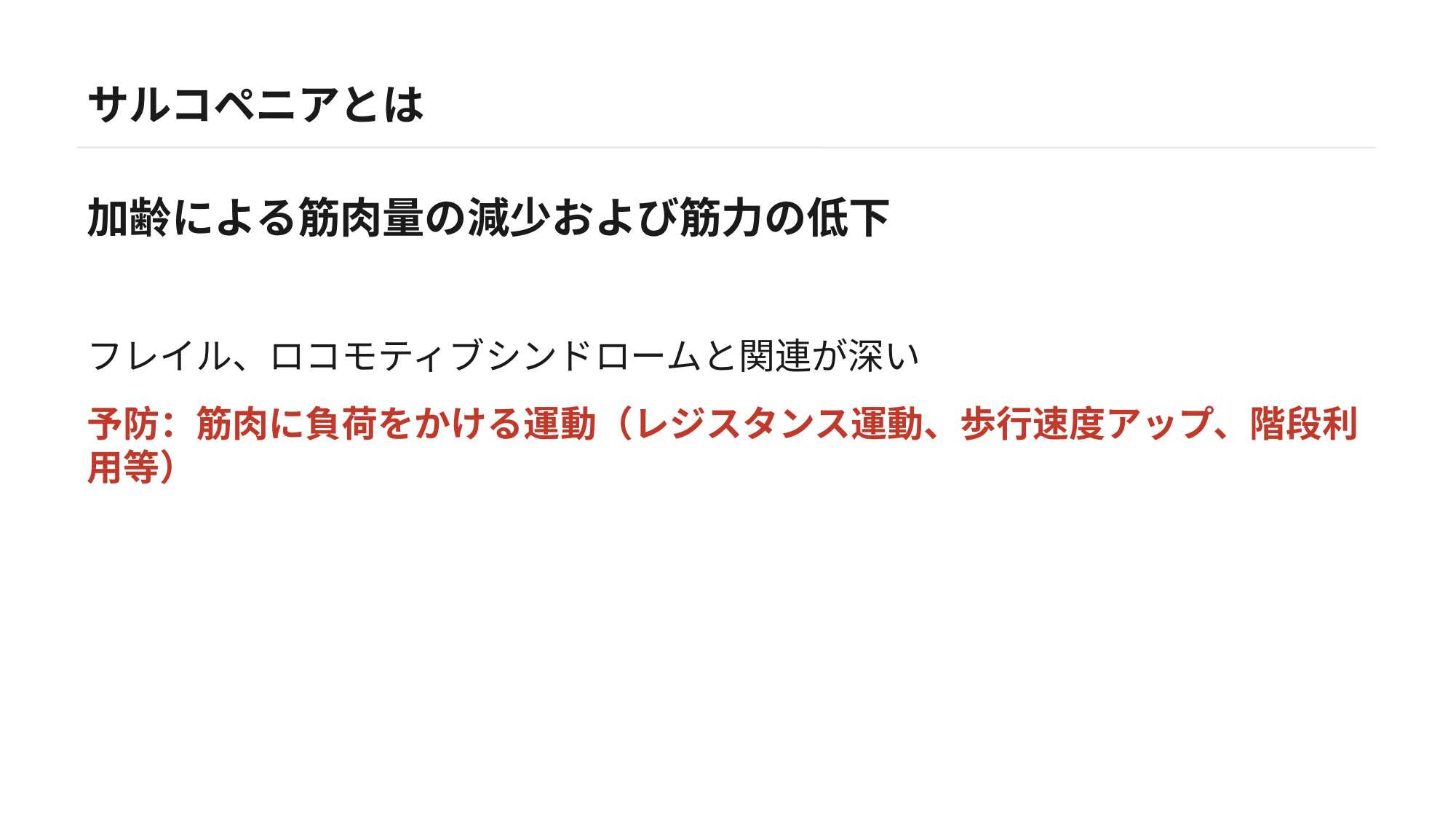

サルコペニアとは

加齢による筋肉量の減少および筋力の低下
フレイル、ロコモティブシンドロームと関連が深い
予防：筋肉に負荷をかける運動（レジスタンス運動、歩行速度アップ、階段利用等）